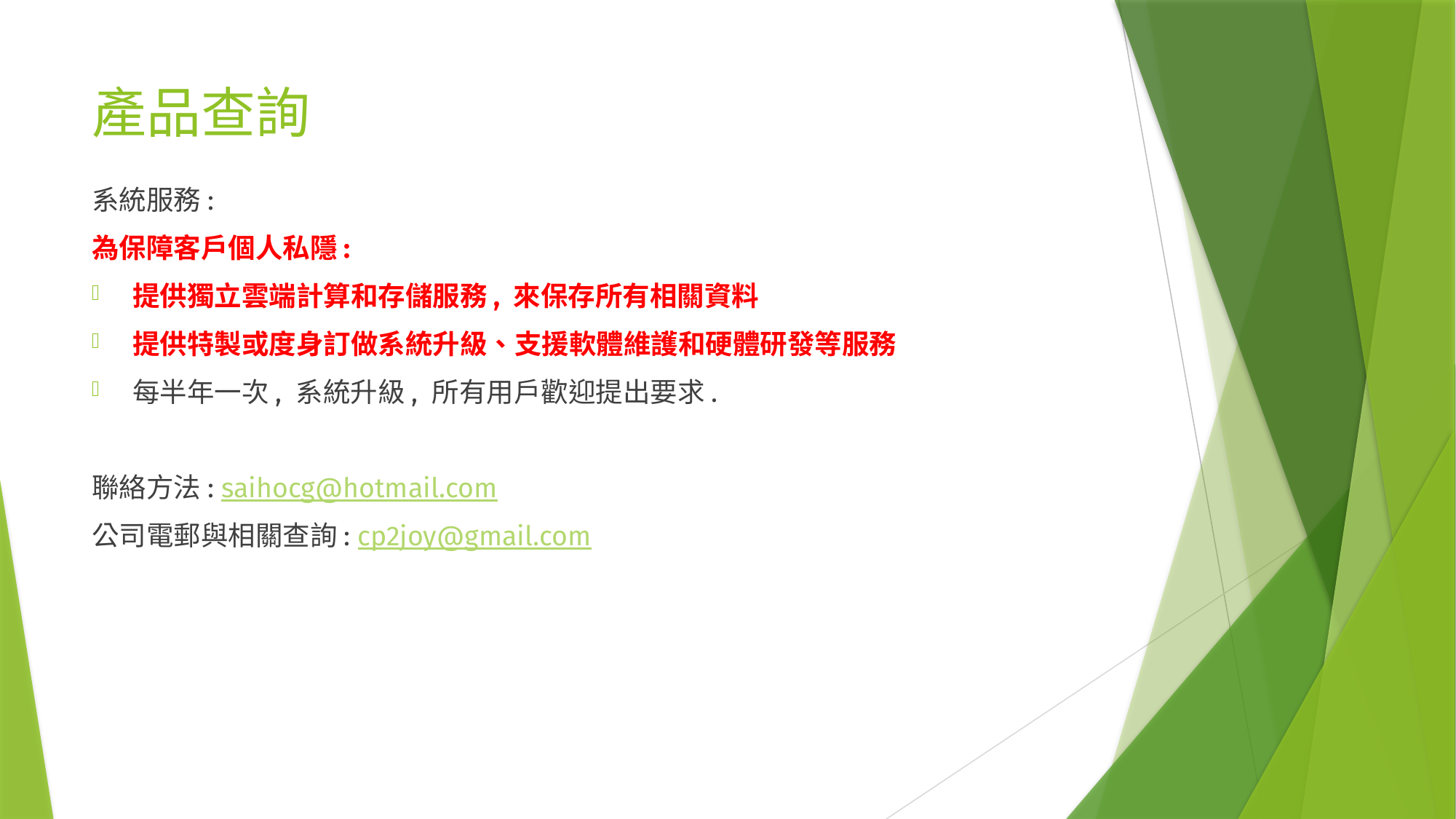

# 產品查詢
系統服務:
為保障客戶個人私隱:
提供獨立雲端計算和存儲服務, 來保存所有相關資料
提供特製或度身訂做系統升級、支援軟體維護和硬體研發等服務
每半年一次, 系統升級, 所有用戶歡迎提出要求.

聯絡方法: saihocg@hotmail.com
公司電郵與相關查詢: cp2joy@gmail.com